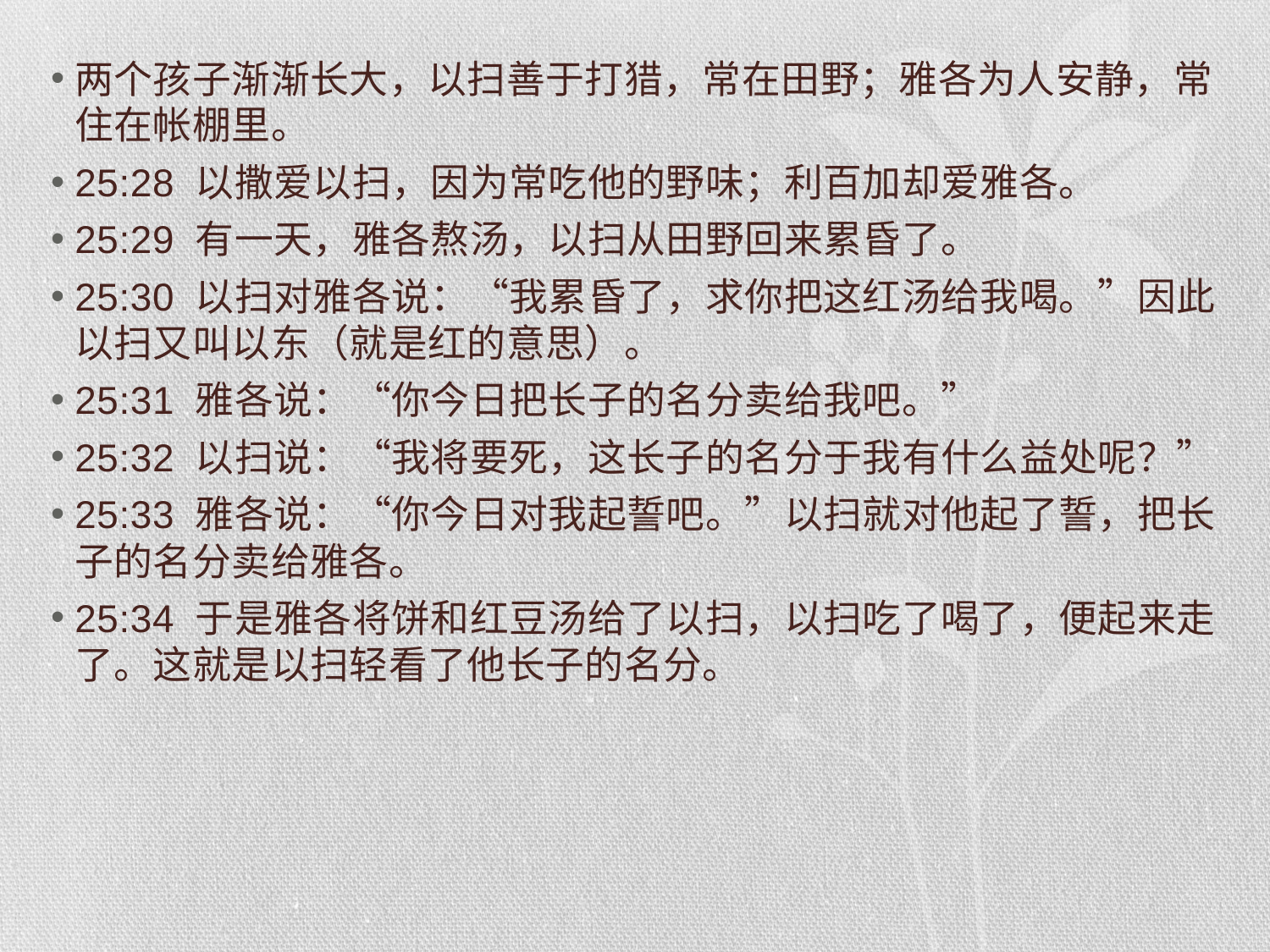

#
两个孩子渐渐长大，以扫善于打猎，常在田野；雅各为人安静，常住在帐棚里。
25:28 以撒爱以扫，因为常吃他的野味；利百加却爱雅各。
25:29 有一天，雅各熬汤，以扫从田野回来累昏了。
25:30 以扫对雅各说：“我累昏了，求你把这红汤给我喝。”因此以扫又叫以东（就是红的意思）。
25:31 雅各说：“你今日把长子的名分卖给我吧。”
25:32 以扫说：“我将要死，这长子的名分于我有什么益处呢？”
25:33 雅各说：“你今日对我起誓吧。”以扫就对他起了誓，把长子的名分卖给雅各。
25:34 于是雅各将饼和红豆汤给了以扫，以扫吃了喝了，便起来走了。这就是以扫轻看了他长子的名分。